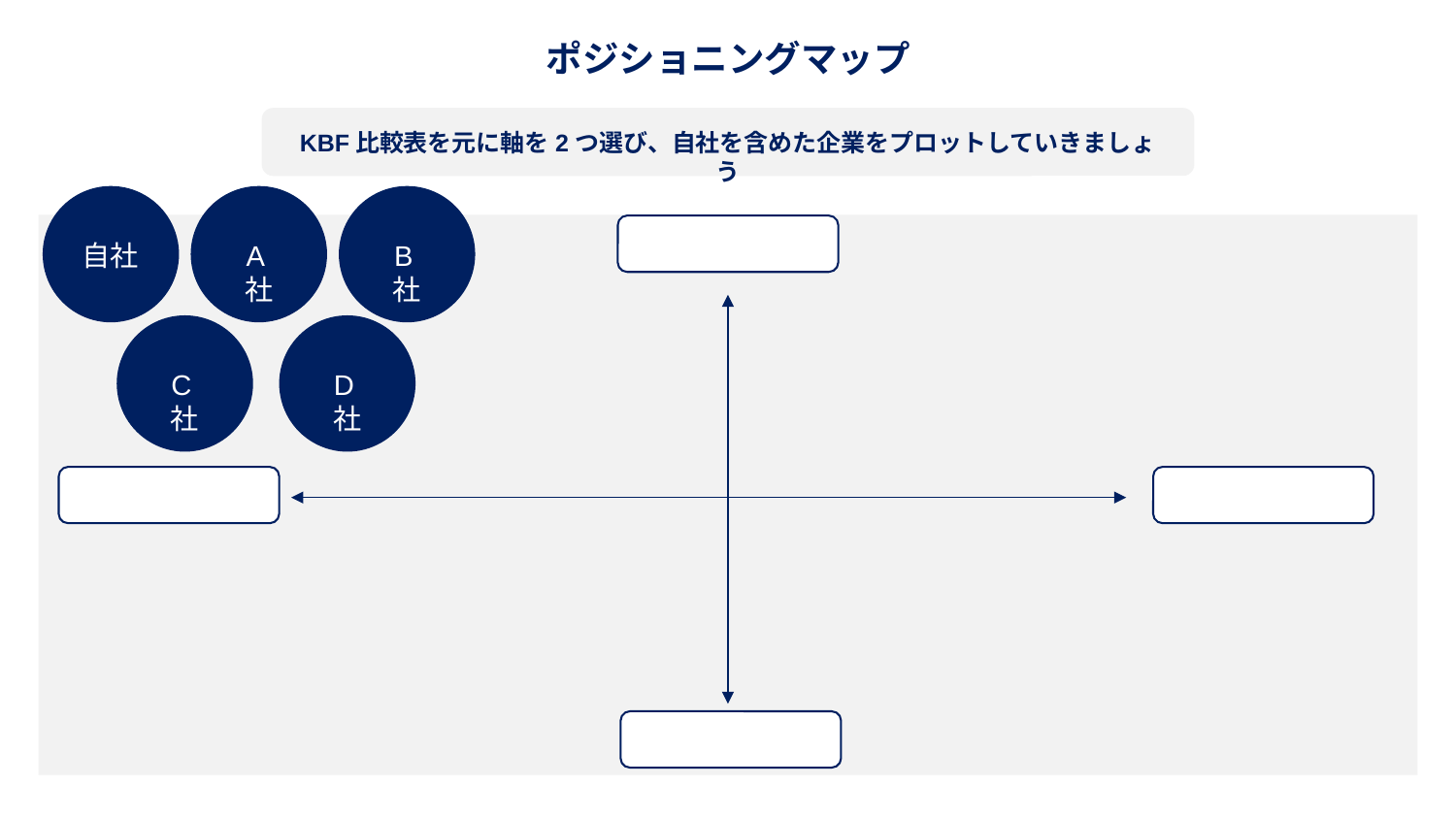

ポジショニングマップ

KBF比較表を元に軸を2つ選び、自社を含めた企業をプロットしていきましょう

B社

A社

自社

C社

D社